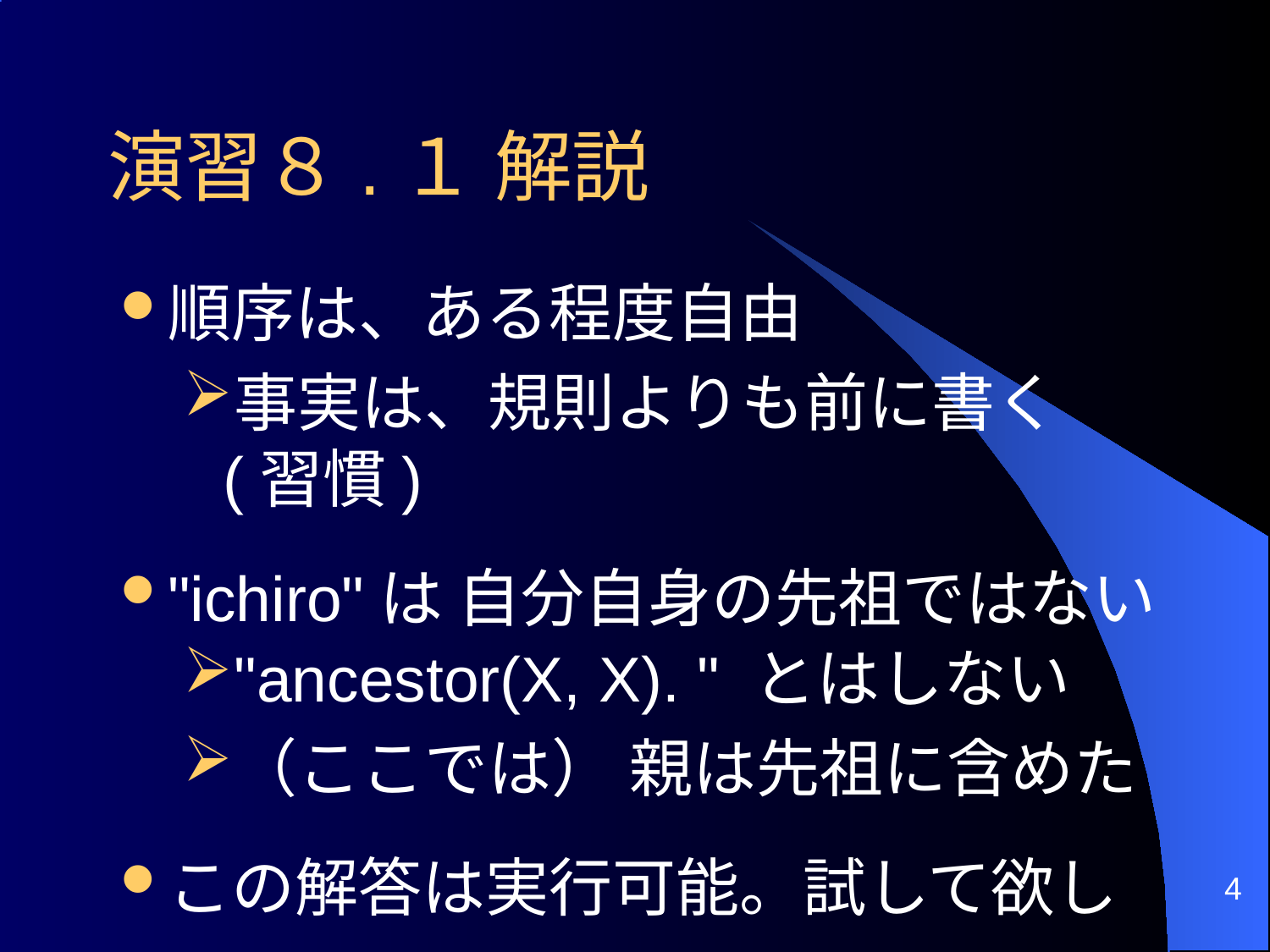

# 演習８.１ 解説
順序は、ある程度自由
事実は、規則よりも前に書く (習慣)
"ichiro"は 自分自身の先祖ではない
"ancestor(X, X). " とはしない
（ここでは） 親は先祖に含めた
この解答は実行可能。試して欲しい
4